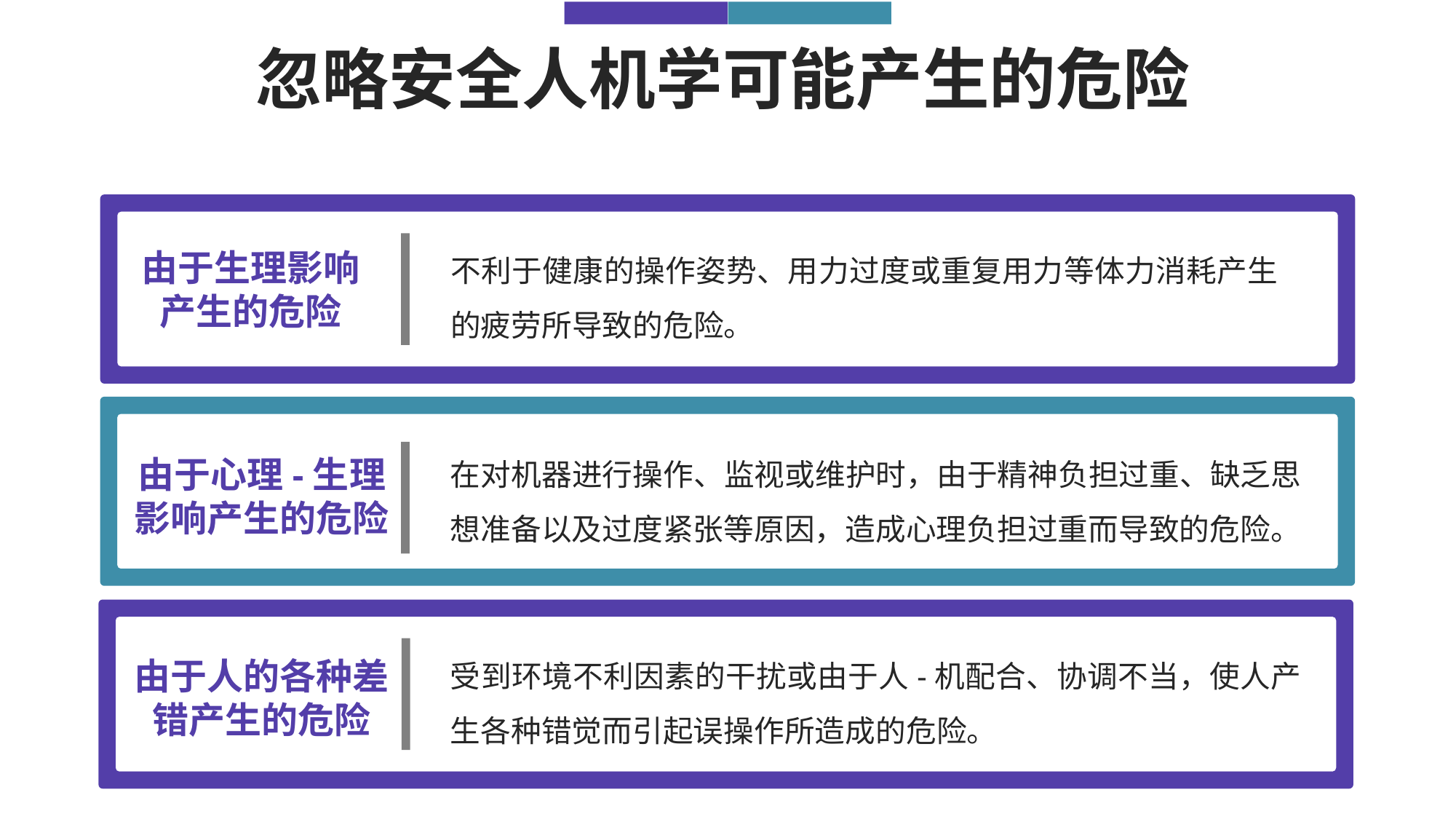

忽略安全人机学可能产生的危险

不利于健康的操作姿势、用力过度或重复用力等体力消耗产生的疲劳所导致的危险。

由于生理影响产生的危险

在对机器进行操作、监视或维护时，由于精神负担过重、缺乏思想准备以及过度紧张等原因，造成心理负担过重而导致的危险。

由于心理-生理影响产生的危险

受到环境不利因素的干扰或由于人-机配合、协调不当，使人产生各种错觉而引起误操作所造成的危险。

由于人的各种差错产生的危险